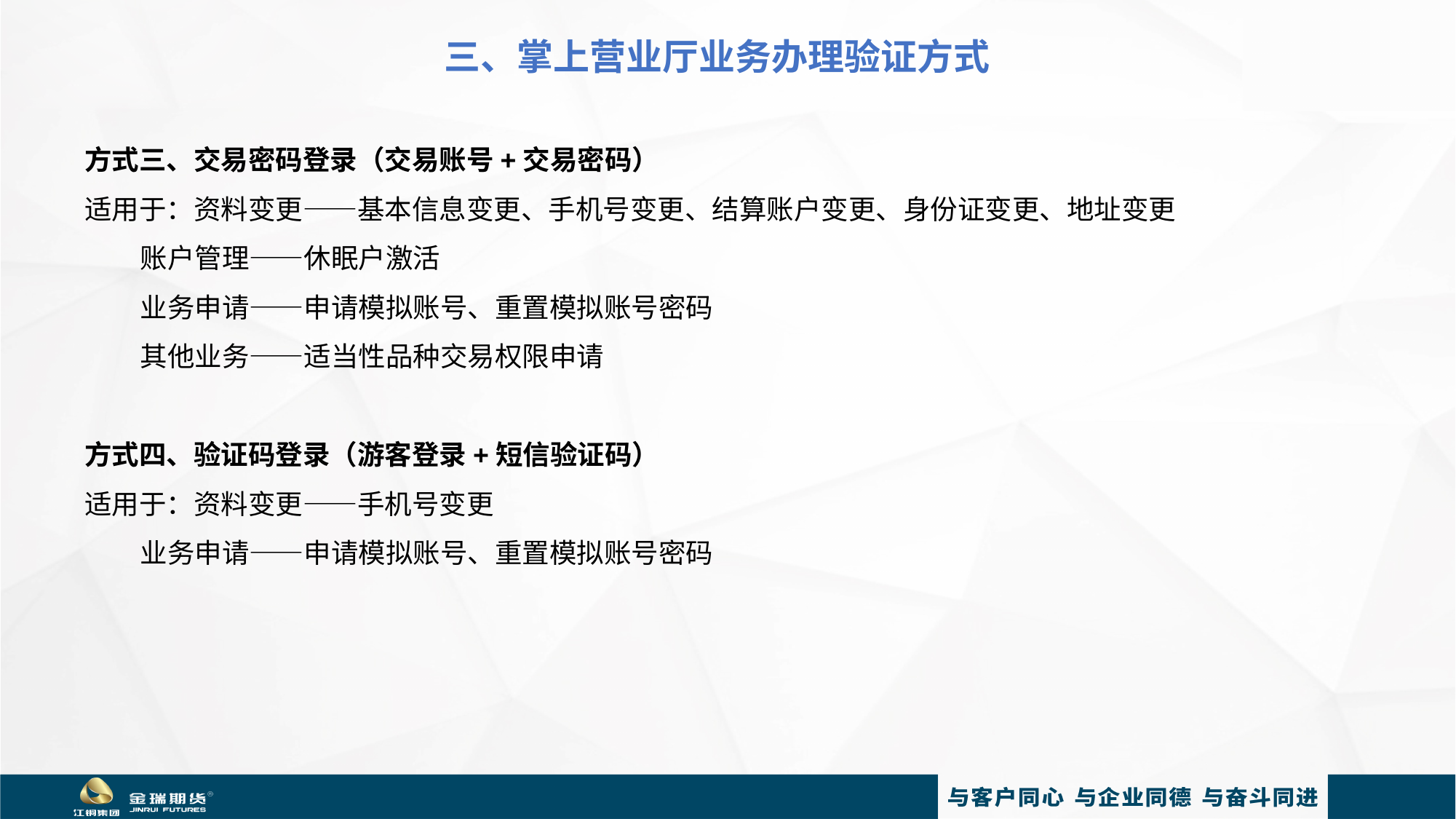

三、掌上营业厅业务办理验证方式

方式三、交易密码登录（交易账号+交易密码）
适用于：资料变更——基本信息变更、手机号变更、结算账户变更、身份证变更、地址变更
        账户管理——休眠户激活
        业务申请——申请模拟账号、重置模拟账号密码
        其他业务——适当性品种交易权限申请

方式四、验证码登录（游客登录+短信验证码）
适用于：资料变更——手机号变更
        业务申请——申请模拟账号、重置模拟账号密码